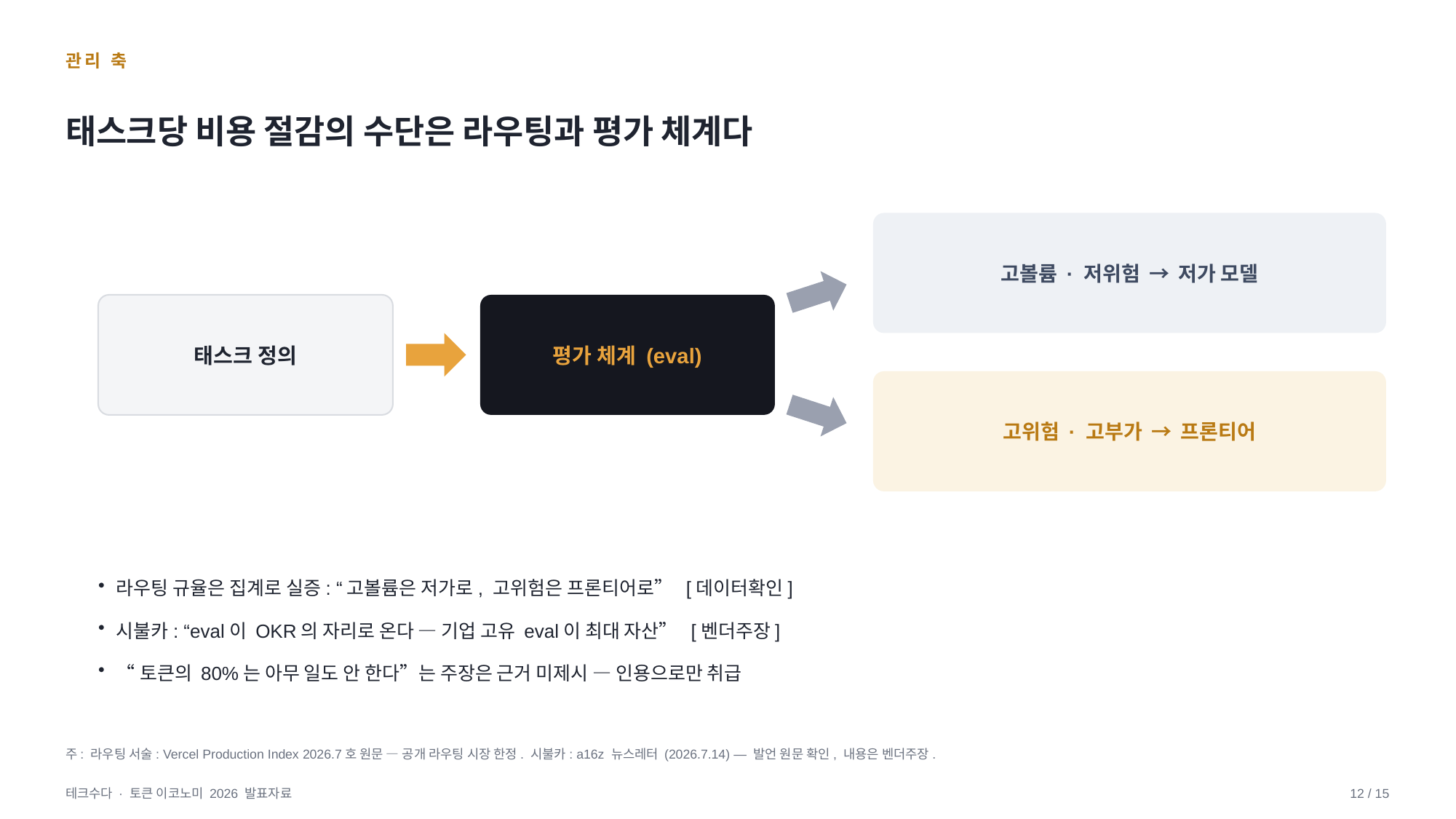

관리 축
태스크당 비용 절감의 수단은 라우팅과 평가 체계다

고볼륨 · 저위험  →  저가 모델

태스크 정의

평가 체계 (eval)

고위험 · 고부가  →  프론티어

라우팅 규율은 집계로 실증: “고볼륨은 저가로, 고위험은 프론티어로”  [데이터확인]
시불카: “eval이 OKR의 자리로 온다 — 기업 고유 eval이 최대 자산”  [벤더주장]
“토큰의 80%는 아무 일도 안 한다”는 주장은 근거 미제시 — 인용으로만 취급
주: 라우팅 서술: Vercel Production Index 2026.7호 원문 — 공개 라우팅 시장 한정. 시불카: a16z 뉴스레터 (2026.7.14) — 발언 원문 확인, 내용은 벤더주장.
테크수다 · 토큰 이코노미 2026 발표자료
12 / 15